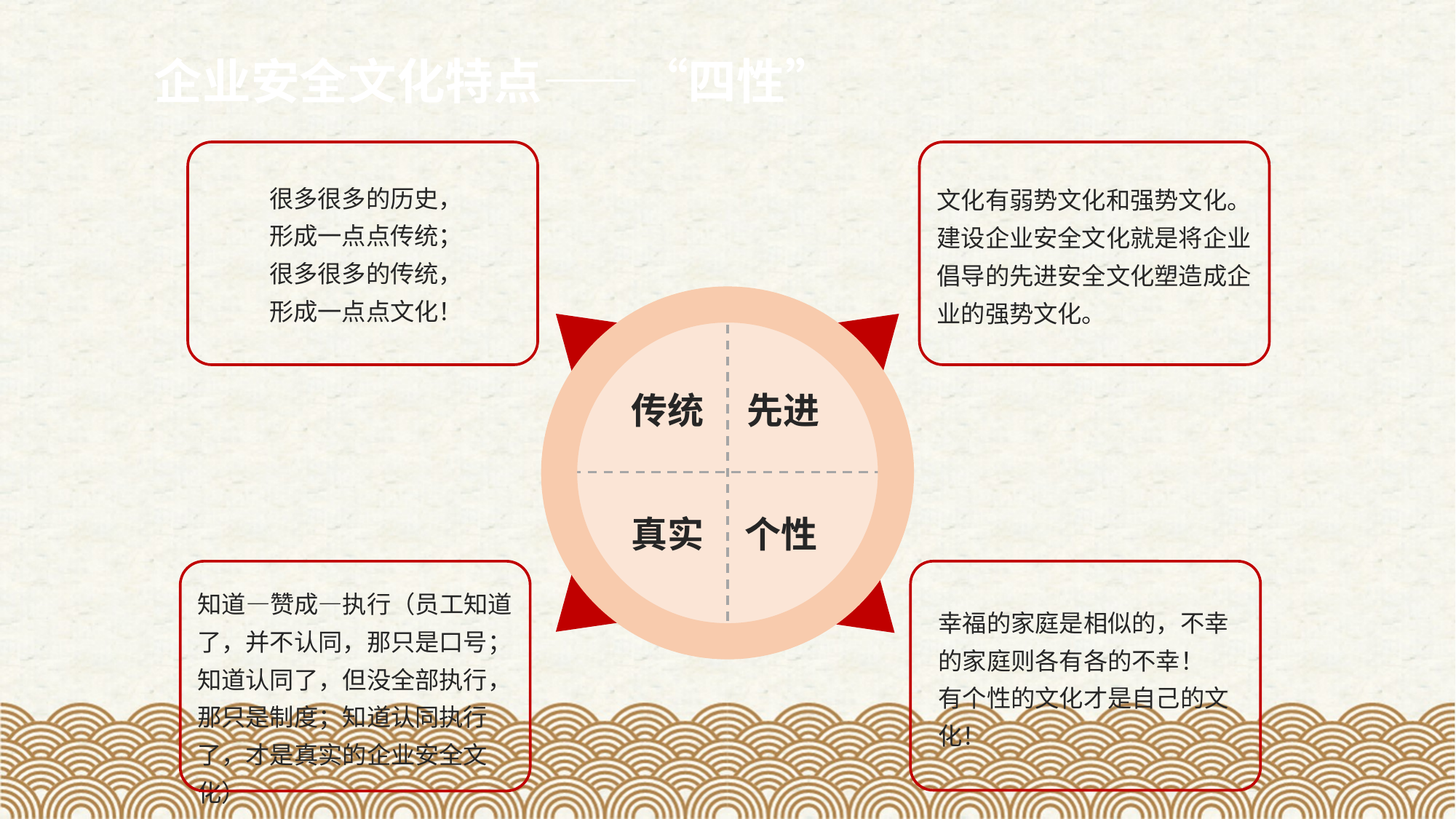

企业安全文化特点——“四性”

很多很多的历史，形成一点点传统；
很多很多的传统，形成一点点文化！
文化有弱势文化和强势文化。建设企业安全文化就是将企业倡导的先进安全文化塑造成企业的强势文化。

先进
传统
真实
个性

知道—赞成—执行（员工知道了，并不认同，那只是口号；知道认同了，但没全部执行，那只是制度；知道认同执行了，才是真实的企业安全文化）

幸福的家庭是相似的，不幸的家庭则各有各的不幸！
有个性的文化才是自己的文化！